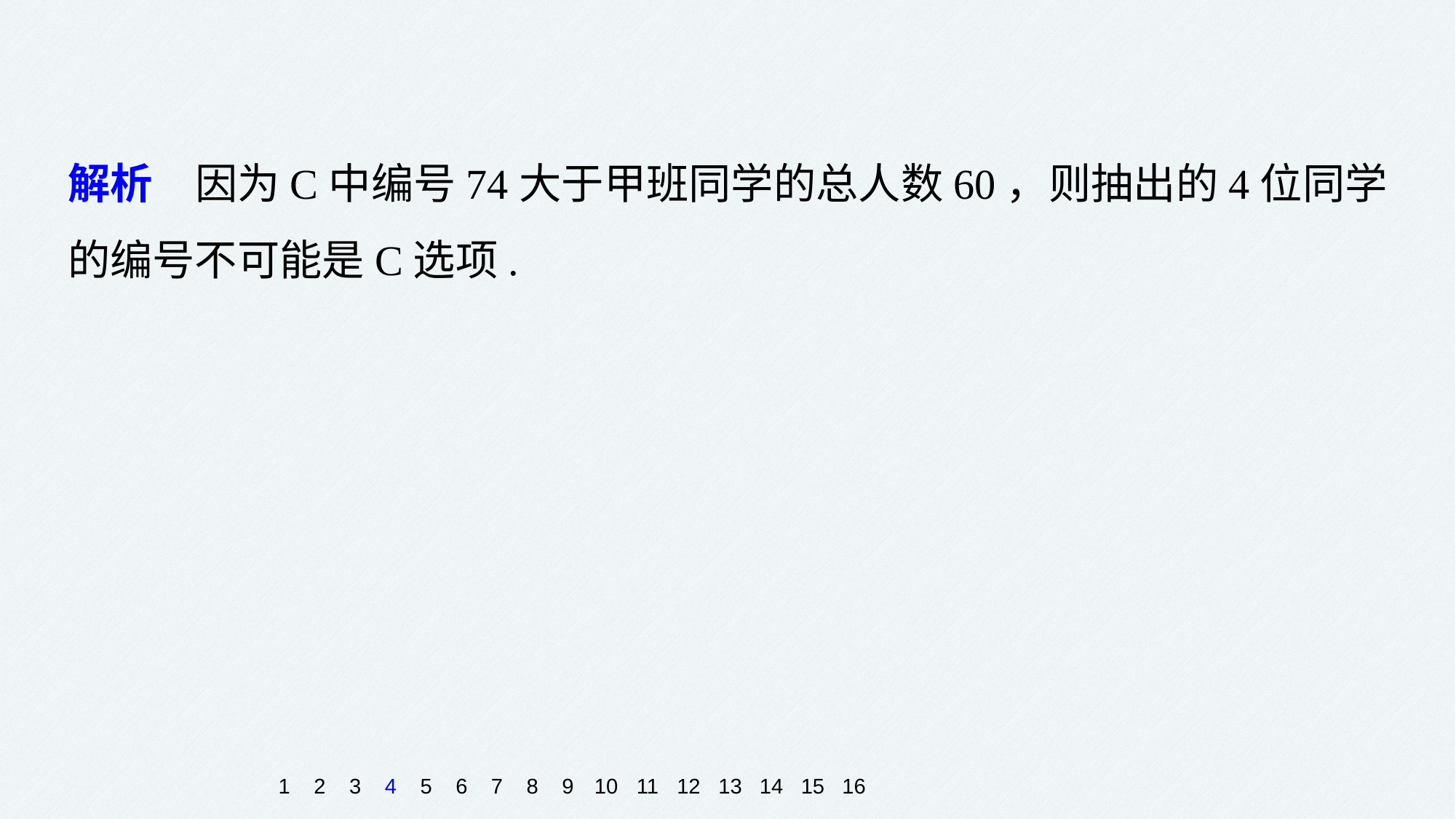

解析　因为C中编号74大于甲班同学的总人数60，则抽出的4位同学的编号不可能是C选项.
1
2
3
4
5
6
7
8
9
10
11
12
13
14
15
16